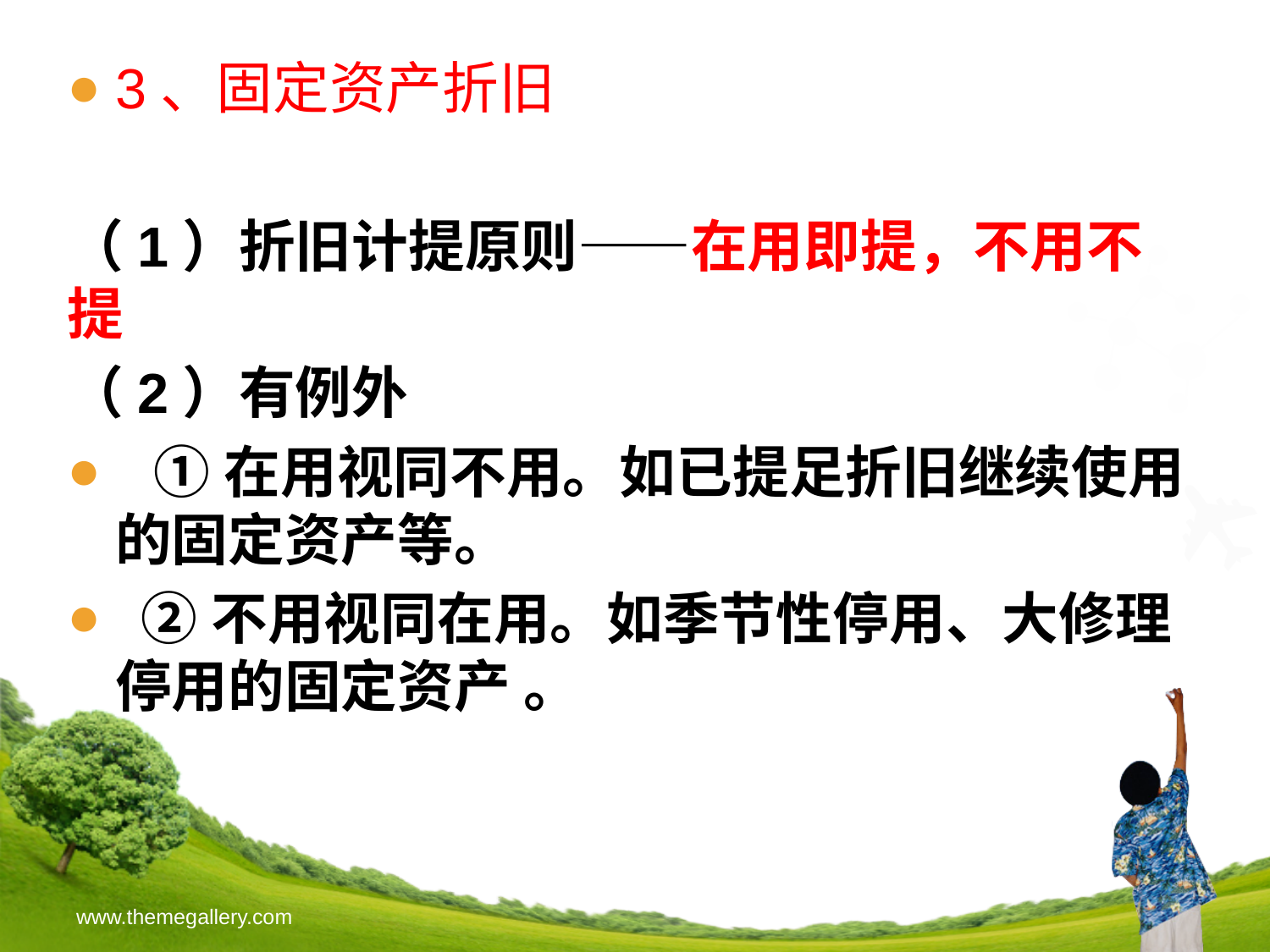

3、固定资产折旧

（1）折旧计提原则——在用即提，不用不提
（2）有例外
   ①在用视同不用。如已提足折旧继续使用的固定资产等。
  ②不用视同在用。如季节性停用、大修理停用的固定资产 。

www.themegallery.com